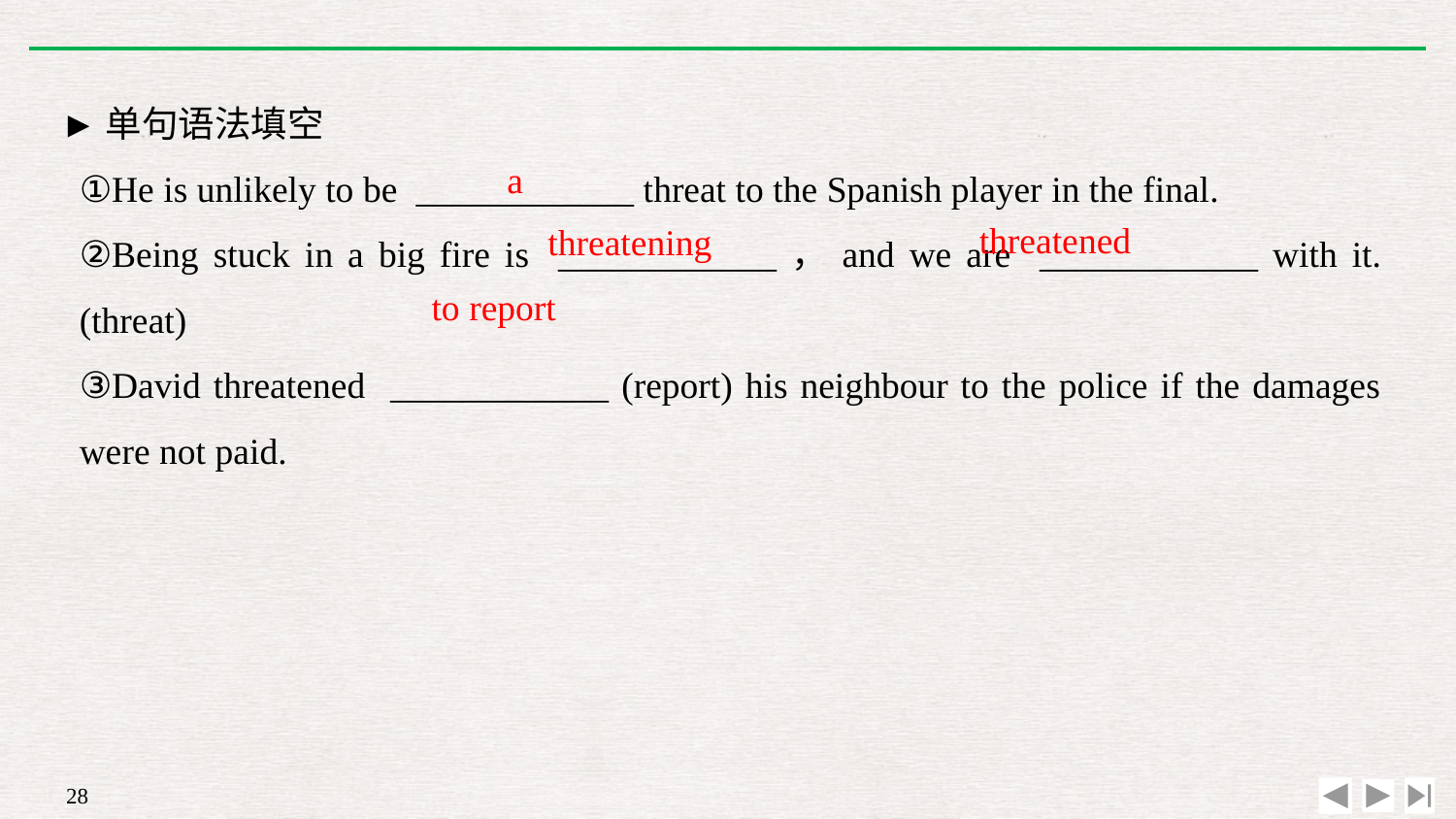

►单句语法填空
①He is unlikely to be  ____________ threat to the Spanish player in the final.
②Being stuck in a big fire is  ____________，and we are  ____________ with it.(threat)
③David threatened  ____________ (report) his neighbour to the police if the damages were not paid.
a
threatened
threatening
to report